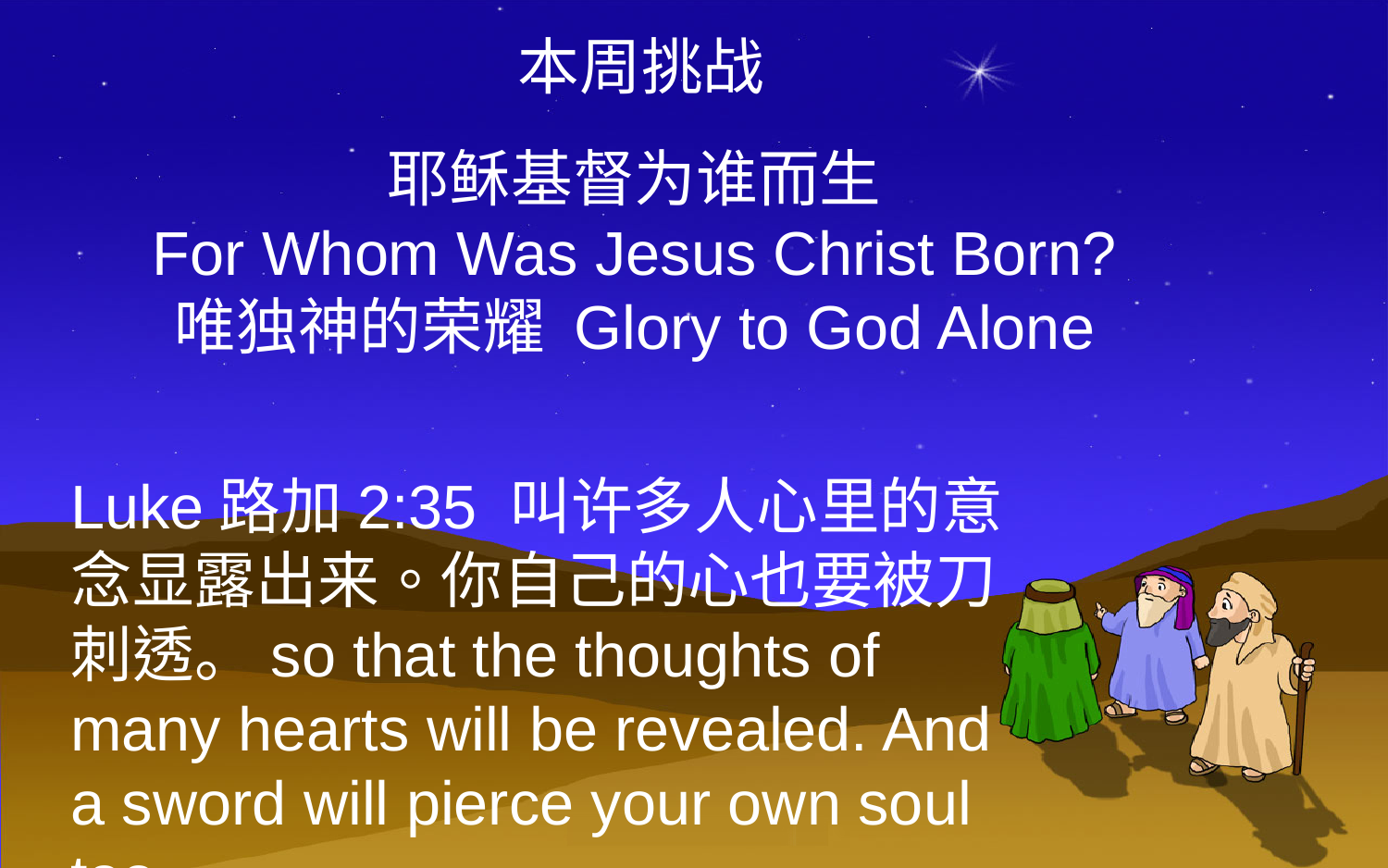

本周挑战
耶稣基督为谁而生
For Whom Was Jesus Christ Born?
唯独神的荣耀 Glory to God Alone
Luke路加2:35 叫许多人心里的意念显露出来。你自己的心也要被刀刺透。so that the thoughts of many hearts will be revealed. And a sword will pierce your own soul too.